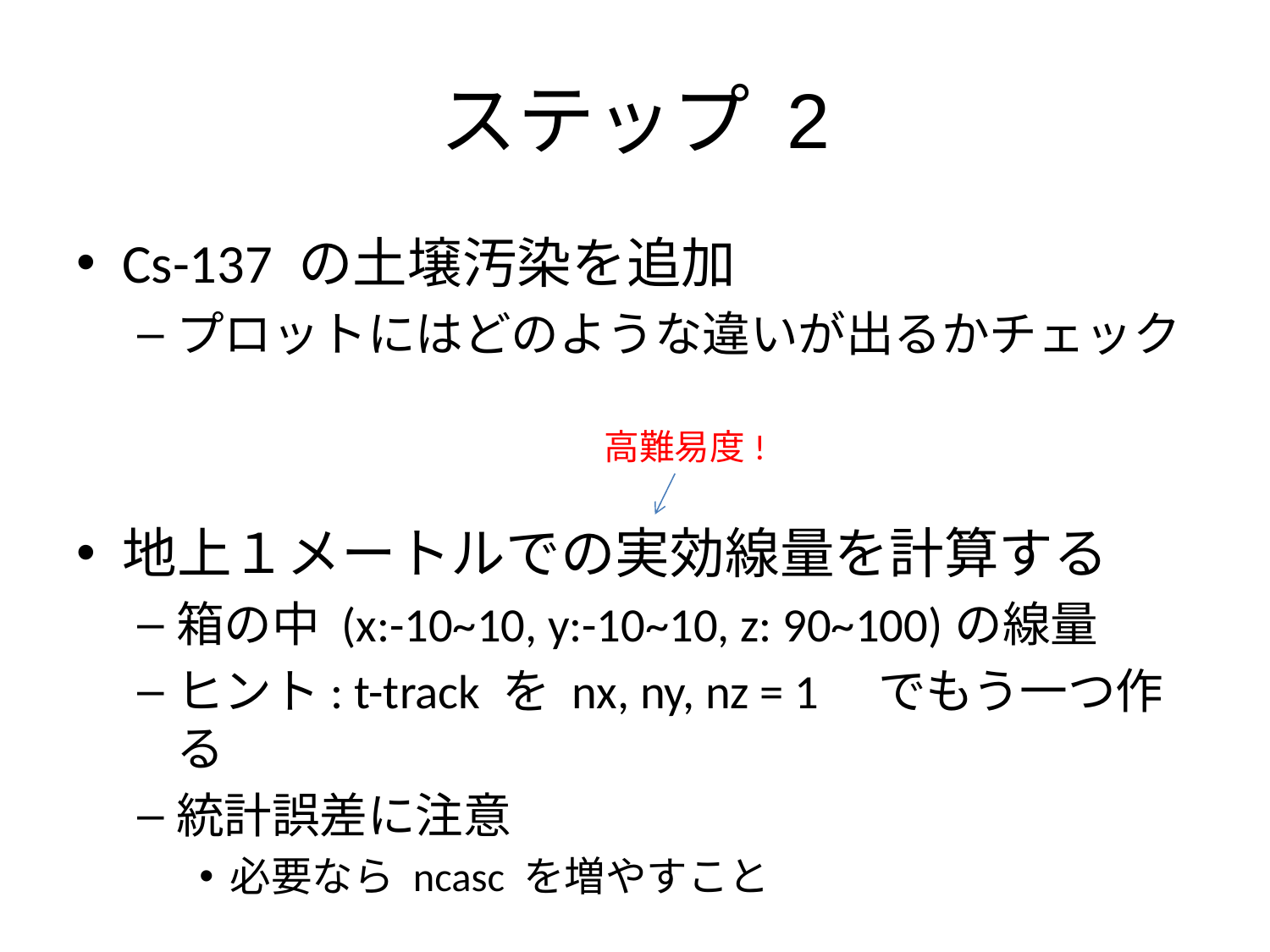

# ステップ 2
Cs-137 の土壌汚染を追加
プロットにはどのような違いが出るかチェック

地上１メートルでの実効線量を計算する
箱の中 (x:-10~10, y:-10~10, z: 90~100)の線量
ヒント: t-track を nx, ny, nz = 1　でもう一つ作る
統計誤差に注意
必要なら ncasc を増やすこと
高難易度!